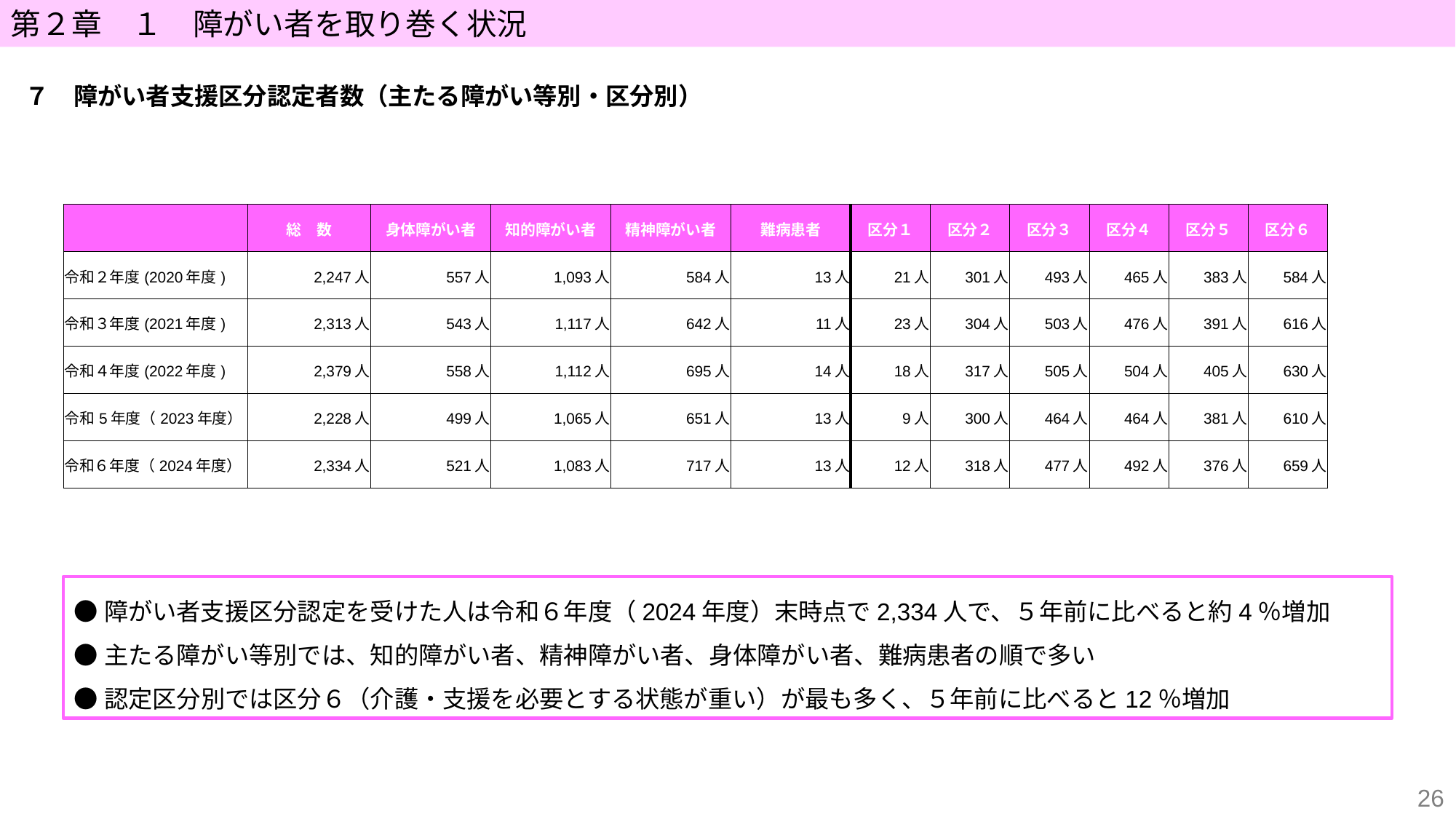

第２章　１　障がい者を取り巻く状況
７　障がい者支援区分認定者数（主たる障がい等別・区分別）
|  | 総　数 | 身体障がい者 | 知的障がい者 | 精神障がい者 | 難病患者 | 区分１ | 区分２ | 区分３ | 区分４ | 区分５ | 区分６ |
| --- | --- | --- | --- | --- | --- | --- | --- | --- | --- | --- | --- |
| 令和２年度(2020年度) | 2,247人 | 557人 | 1,093人 | 584人 | 13人 | 21人 | 301人 | 493人 | 465人 | 383人 | 584人 |
| 令和３年度(2021年度) | 2,313人 | 543人 | 1,117人 | 642人 | 11人 | 23人 | 304人 | 503人 | 476人 | 391人 | 616人 |
| 令和４年度(2022年度) | 2,379人 | 558人 | 1,112人 | 695人 | 14人 | 18人 | 317人 | 505人 | 504人 | 405人 | 630人 |
| 令和5年度（2023年度） | 2,228人 | 499人 | 1,065人 | 651人 | 13人 | 9人 | 300人 | 464人 | 464人 | 381人 | 610人 |
| 令和６年度（2024年度） | 2,334人 | 521人 | 1,083人 | 717人 | 13人 | 12人 | 318人 | 477人 | 492人 | 376人 | 659人 |
●障がい者支援区分認定を受けた人は令和６年度（2024年度）末時点で2,334人で、５年前に比べると約4％増加
●主たる障がい等別では、知的障がい者、精神障がい者、身体障がい者、難病患者の順で多い
●認定区分別では区分６（介護・支援を必要とする状態が重い）が最も多く、５年前に比べると12％増加
26